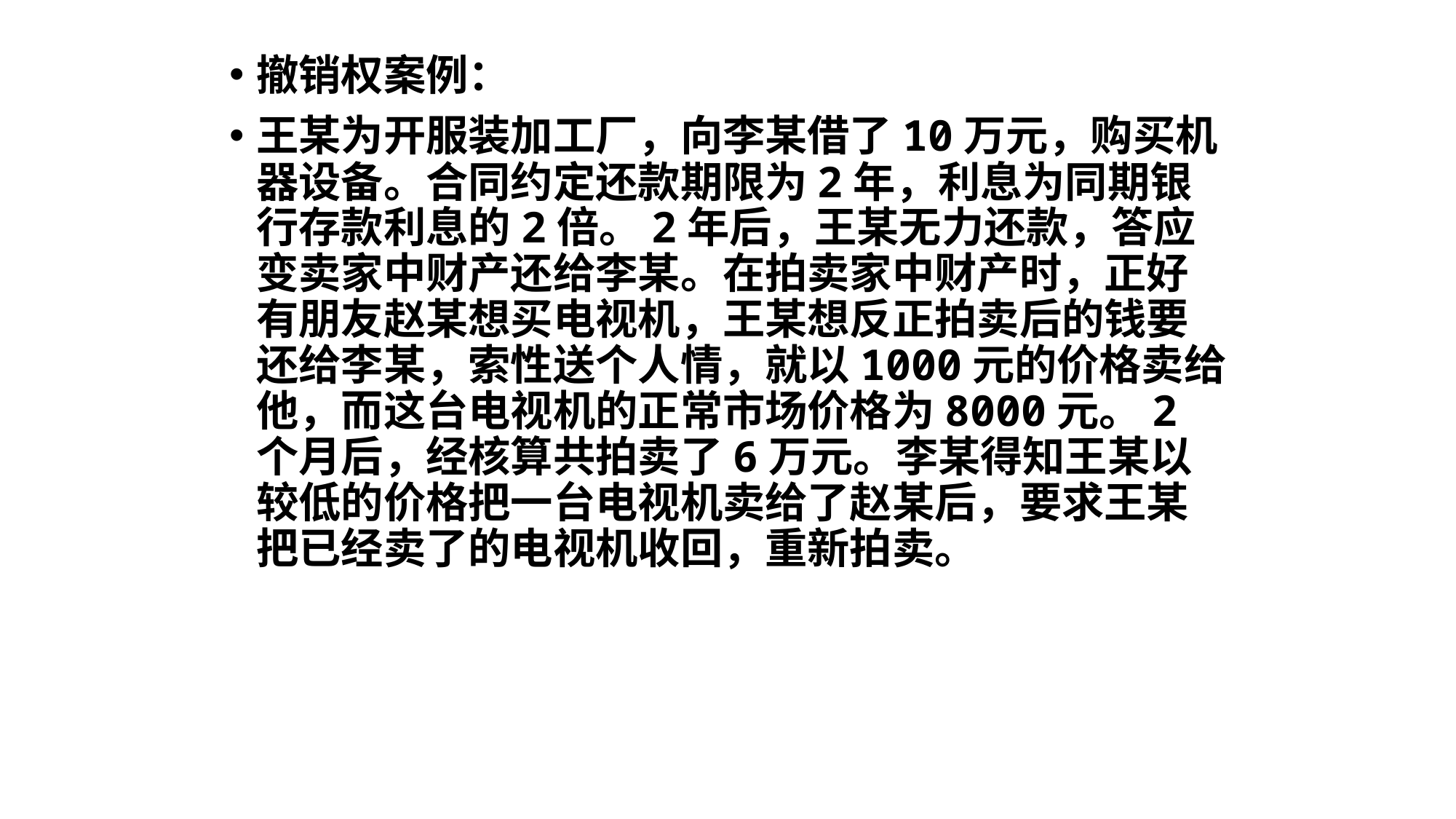

撤销权案例：
王某为开服装加工厂，向李某借了10万元，购买机器设备。合同约定还款期限为2年，利息为同期银行存款利息的2倍。2年后，王某无力还款，答应变卖家中财产还给李某。在拍卖家中财产时，正好有朋友赵某想买电视机，王某想反正拍卖后的钱要还给李某，索性送个人情，就以1000元的价格卖给他，而这台电视机的正常市场价格为8000元。2个月后，经核算共拍卖了6万元。李某得知王某以较低的价格把一台电视机卖给了赵某后，要求王某把已经卖了的电视机收回，重新拍卖。